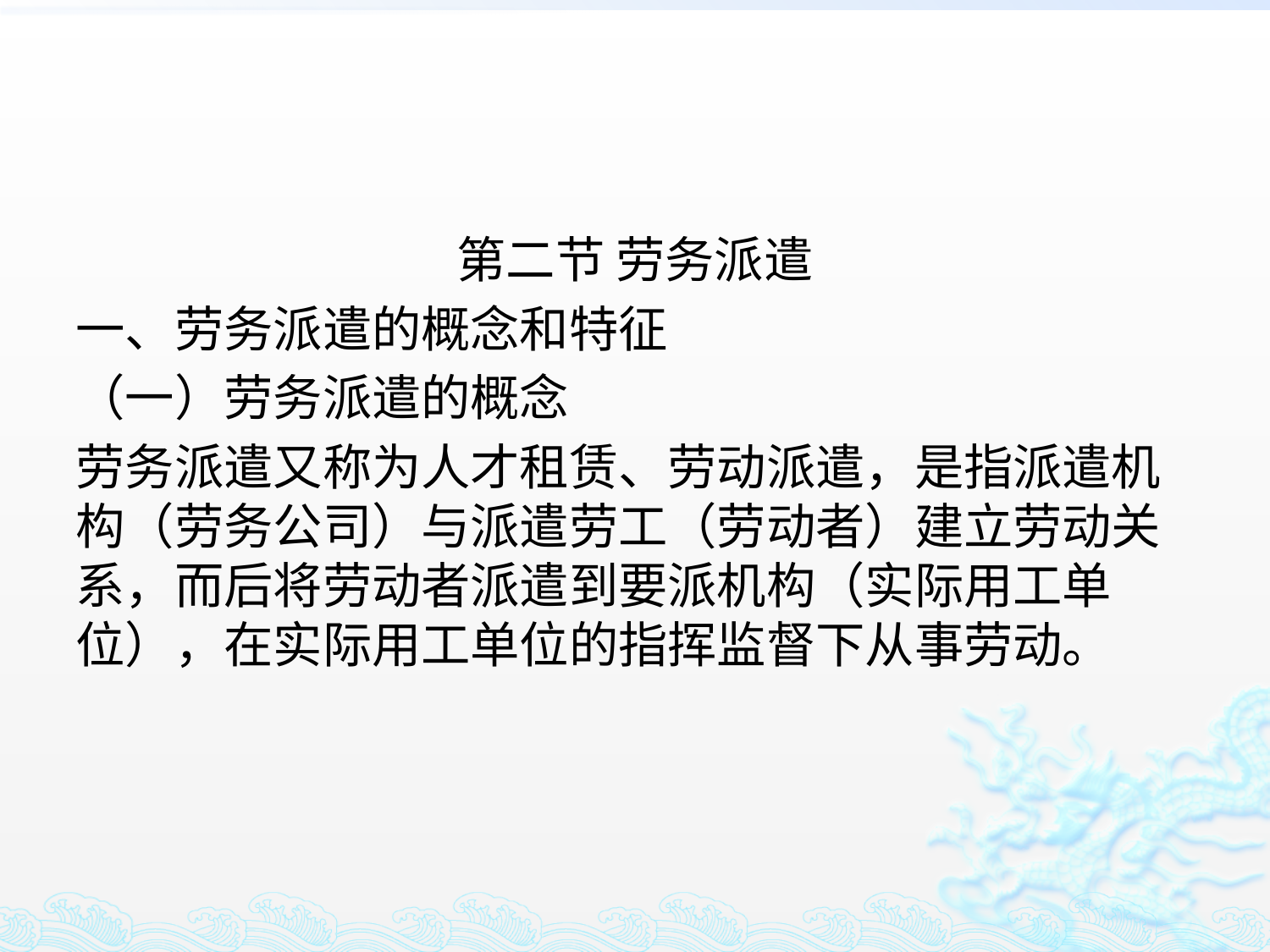

#
第二节 劳务派遣
一、劳务派遣的概念和特征
（一）劳务派遣的概念
劳务派遣又称为人才租赁、劳动派遣，是指派遣机构（劳务公司）与派遣劳工（劳动者）建立劳动关系，而后将劳动者派遣到要派机构（实际用工单位），在实际用工单位的指挥监督下从事劳动。